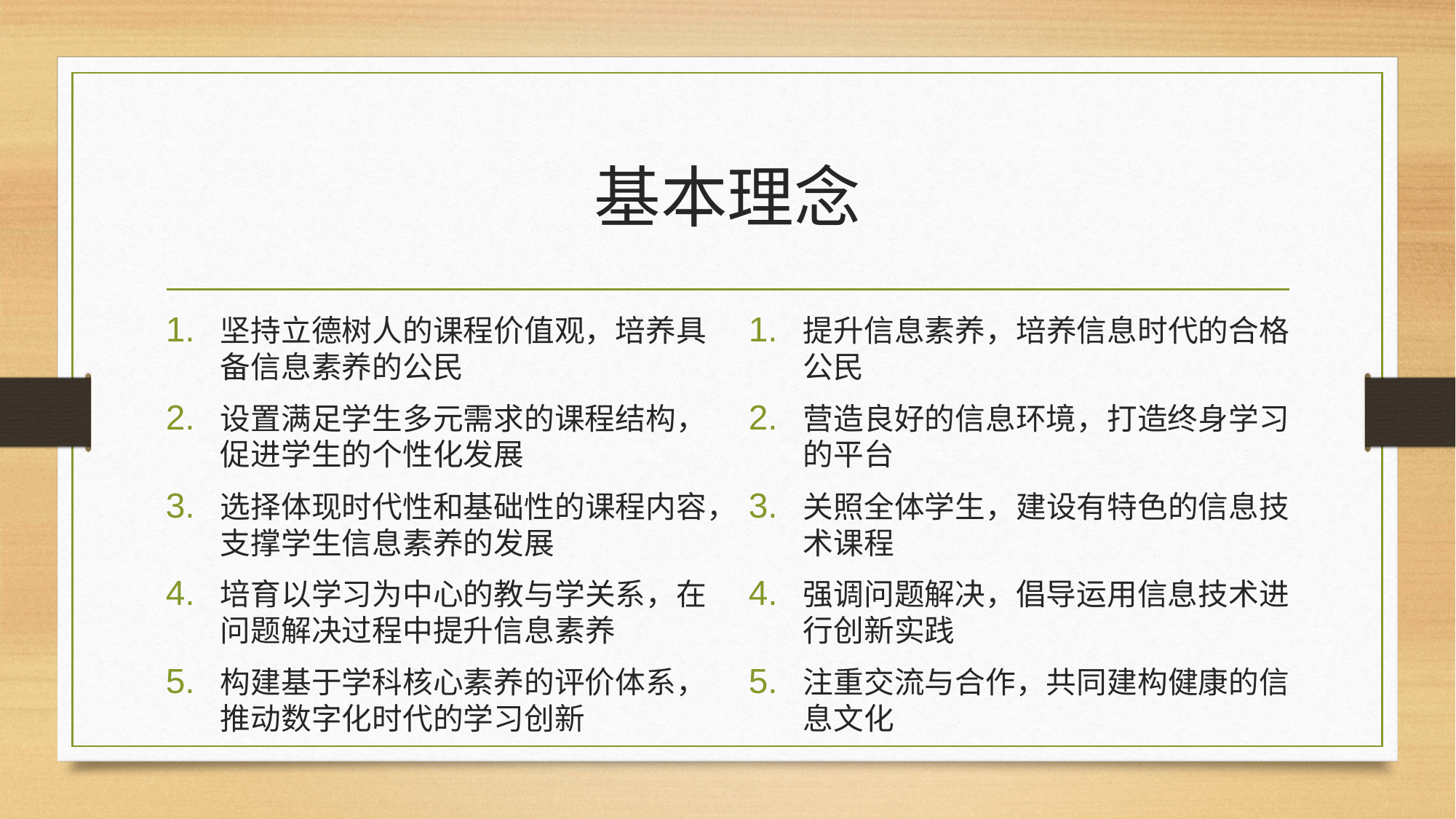

# 基本理念
坚持立德树人的课程价值观，培养具备信息素养的公民
设置满足学生多元需求的课程结构，促进学生的个性化发展
选择体现时代性和基础性的课程内容，支撑学生信息素养的发展
培育以学习为中心的教与学关系，在问题解决过程中提升信息素养
构建基于学科核心素养的评价体系，推动数字化时代的学习创新

提升信息素养，培养信息时代的合格公民
营造良好的信息环境，打造终身学习的平台
关照全体学生，建设有特色的信息技术课程
强调问题解决，倡导运用信息技术进行创新实践
注重交流与合作，共同建构健康的信息文化